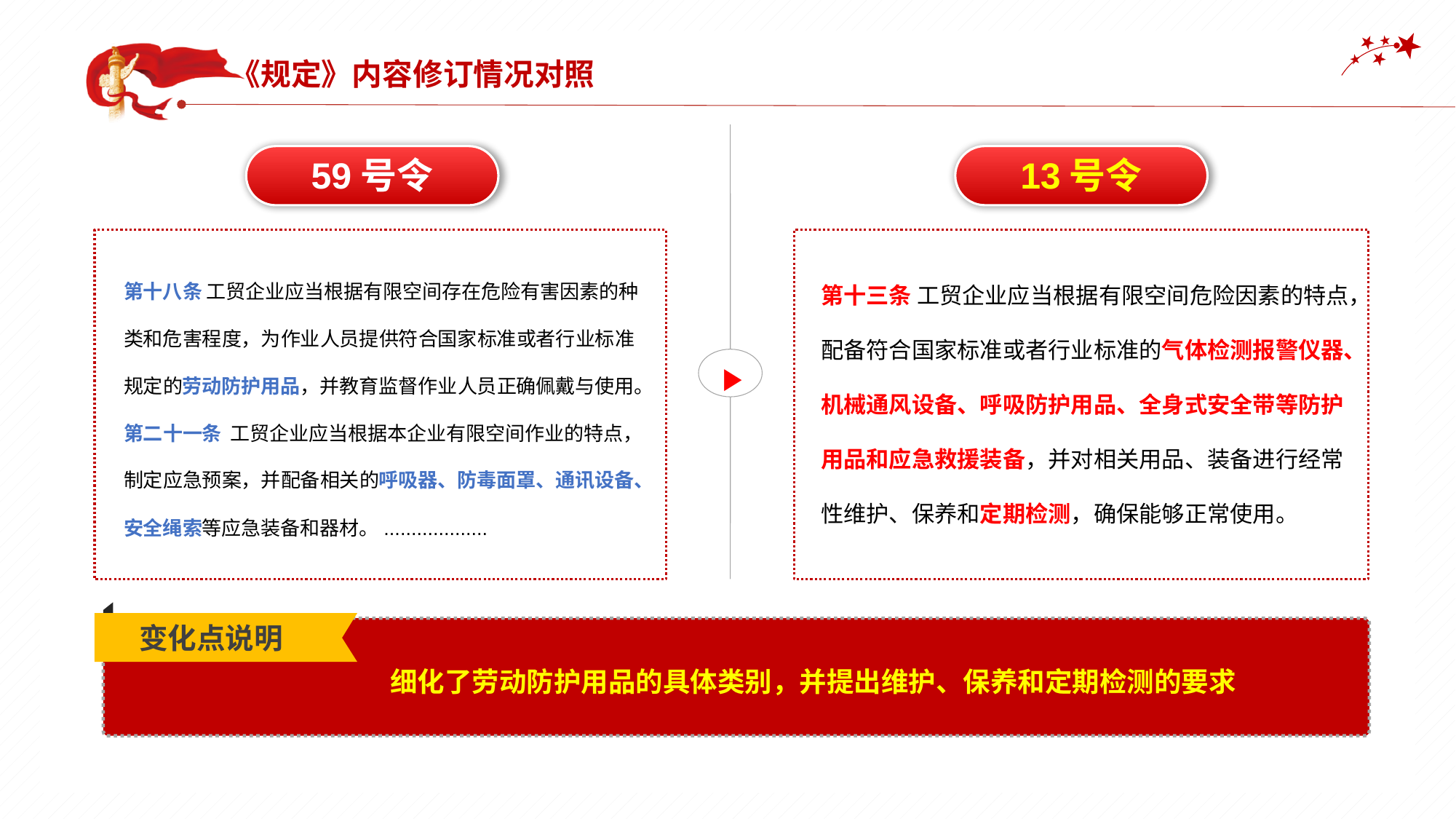

《规定》内容修订情况对照

▶

13号令

59号令

第十三条 工贸企业应当根据有限空间危险因素的特点，配备符合国家标准或者行业标准的气体检测报警仪器、机械通风设备、呼吸防护用品、全身式安全带等防护用品和应急救援装备，并对相关用品、装备进行经常性维护、保养和定期检测，确保能够正常使用。
第十八条 工贸企业应当根据有限空间存在危险有害因素的种类和危害程度，为作业人员提供符合国家标准或者行业标准规定的劳动防护用品，并教育监督作业人员正确佩戴与使用。
第二十一条  工贸企业应当根据本企业有限空间作业的特点，制定应急预案，并配备相关的呼吸器、防毒面罩、通讯设备、安全绳索等应急装备和器材。...................

变化点说明

    细化了劳动防护用品的具体类别，并提出维护、保养和定期检测的要求